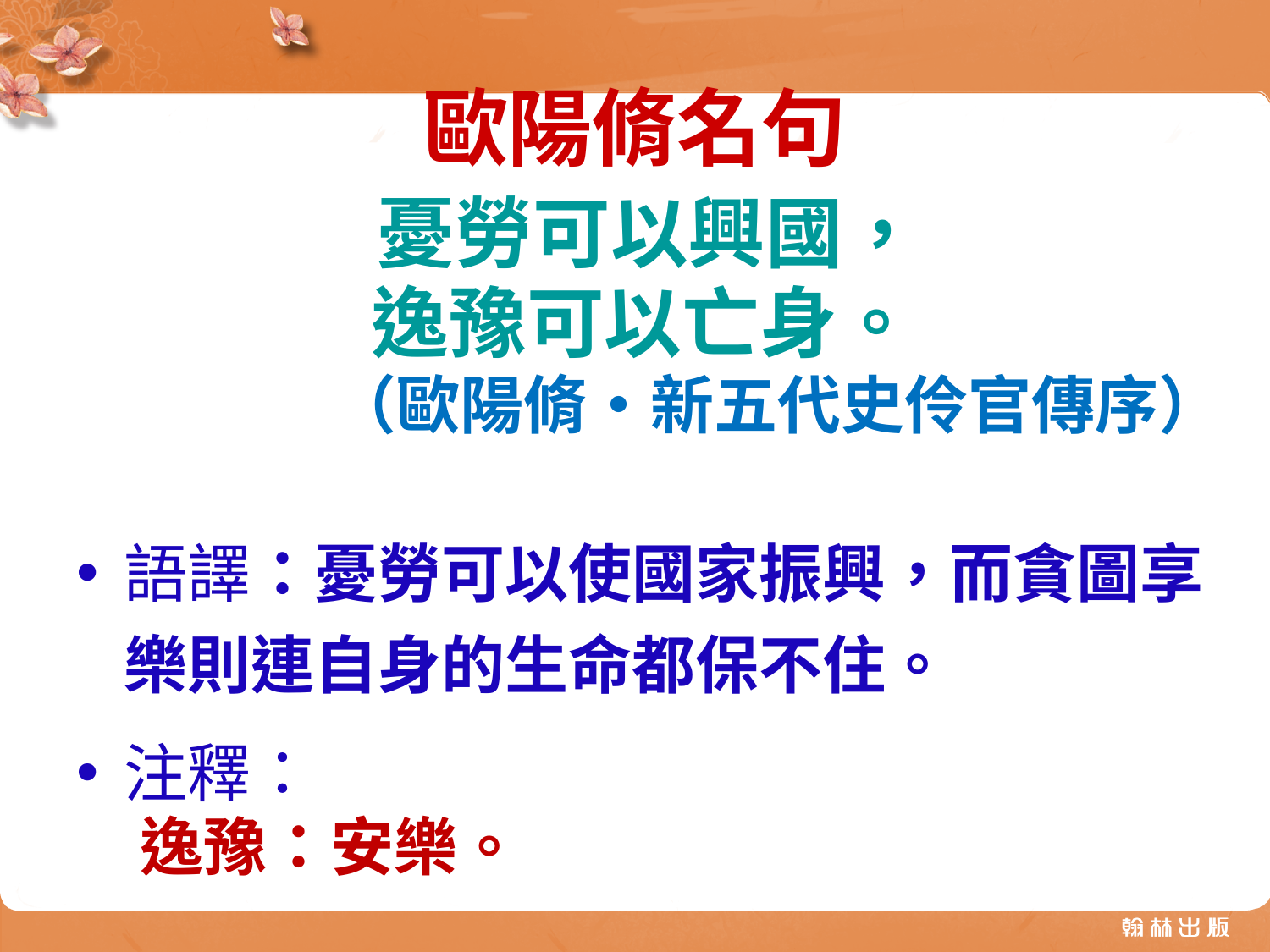

歐陽脩名句
憂勞可以興國，
逸豫可以亡身。
（歐陽脩‧新五代史伶官傳序）

語譯：憂勞可以使國家振興，而貪圖享樂則連自身的生命都保不住。
注釋：
　逸豫：安樂。